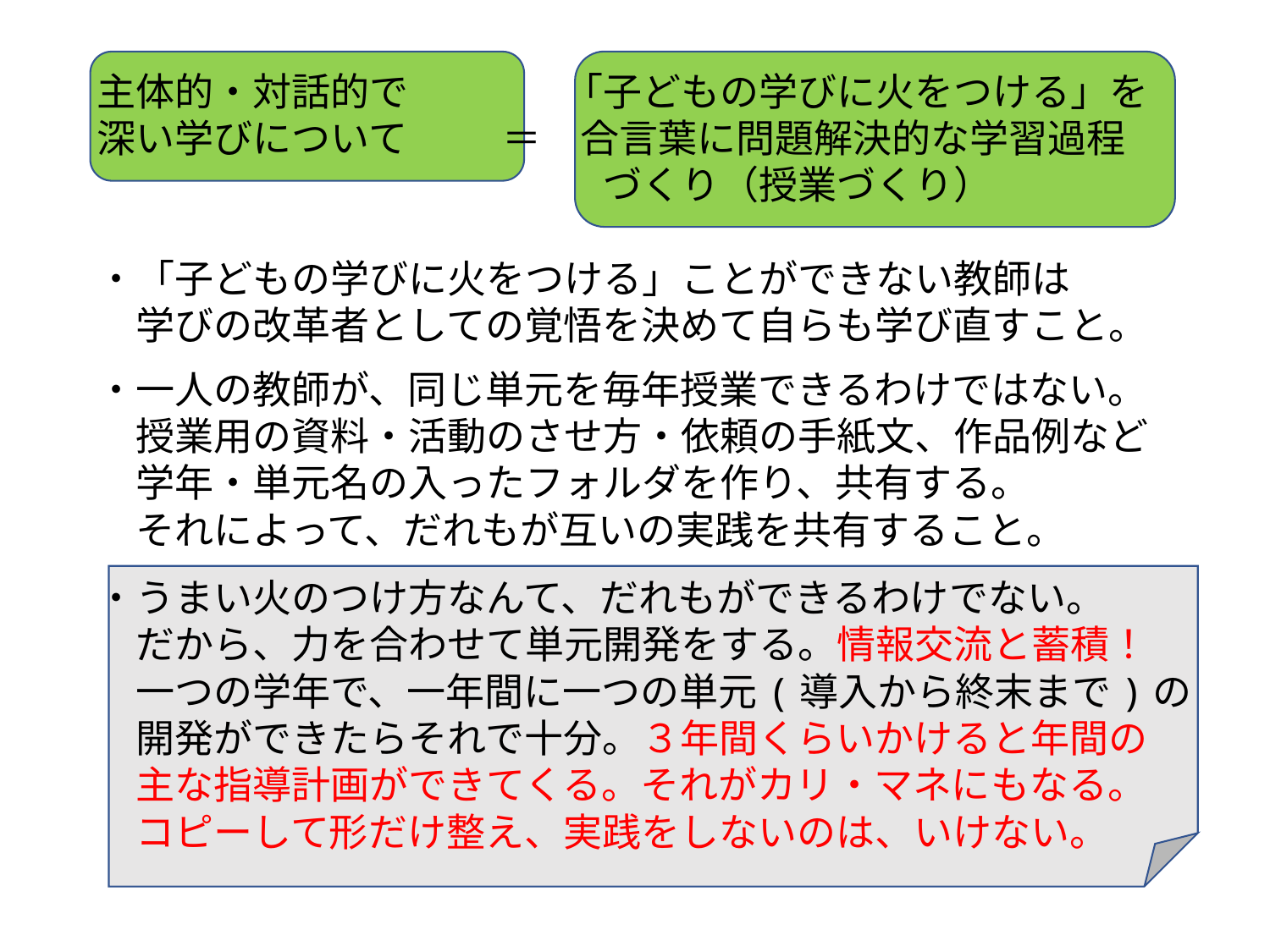

主体的・対話的で　　　　「子どもの学びに火をつける」を
深い学びについて　 　 ＝　合言葉に問題解決的な学習過程
　　　　　　　　　　　　　づくり（授業づくり）

・「子どもの学びに火をつける」ことができない教師は
　学びの改革者としての覚悟を決めて自らも学び直すこと。

・一人の教師が、同じ単元を毎年授業できるわけではない。
　授業用の資料・活動のさせ方・依頼の手紙文、作品例など
　学年・単元名の入ったフォルダを作り、共有する。
　それによって、だれもが互いの実践を共有すること。

・うまい火のつけ方なんて、だれもができるわけでない。
　だから、力を合わせて単元開発をする。情報交流と蓄積！
　一つの学年で、一年間に一つの単元(導入から終末まで)の
　開発ができたらそれで十分。３年間くらいかけると年間の
　主な指導計画ができてくる。それがカリ・マネにもなる。
　コピーして形だけ整え、実践をしないのは、いけない。